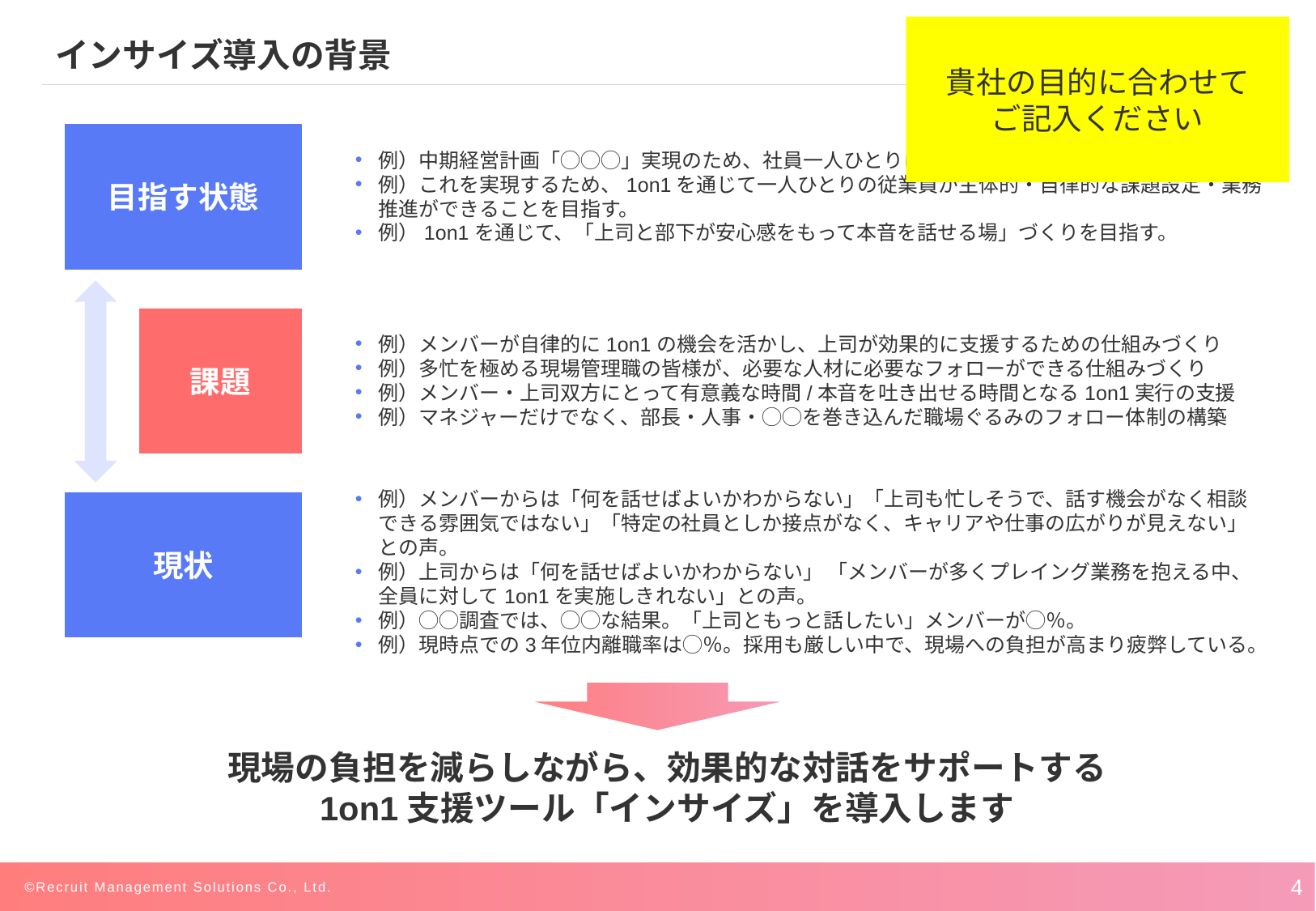

貴社の目的に合わせて
ご記入ください
# インサイズ導入の背景
目指す状態
例）中期経営計画「◯◯◯」実現のため、社員一人ひとりに「◯◯◯」な行動が求められている。
例）これを実現するため、1on1を通じて一人ひとりの従業員が主体的・自律的な課題設定・業務推進ができることを目指す。
例）1on1を通じて、「上司と部下が安心感をもって本音を話せる場」づくりを目指す。

課題
例）メンバーが自律的に1on1の機会を活かし、上司が効果的に支援するための仕組みづくり
例）多忙を極める現場管理職の皆様が、必要な人材に必要なフォローができる仕組みづくり
例）メンバー・上司双方にとって有意義な時間/本音を吐き出せる時間となる1on1実行の支援
例）マネジャーだけでなく、部長・人事・◯◯を巻き込んだ職場ぐるみのフォロー体制の構築
例）メンバーからは「何を話せばよいかわからない」「上司も忙しそうで、話す機会がなく相談できる雰囲気ではない」「特定の社員としか接点がなく、キャリアや仕事の広がりが見えない」との声。
例）上司からは「何を話せばよいかわからない」 「メンバーが多くプレイング業務を抱える中、全員に対して1on1を実施しきれない」との声。
例）◯◯調査では、◯◯な結果。「上司ともっと話したい」メンバーが◯％。
例）現時点での3年位内離職率は◯％。採用も厳しい中で、現場への負担が高まり疲弊している。
現状

現場の負担を減らしながら、効果的な対話をサポートする
1on1支援ツール「インサイズ」を導入します